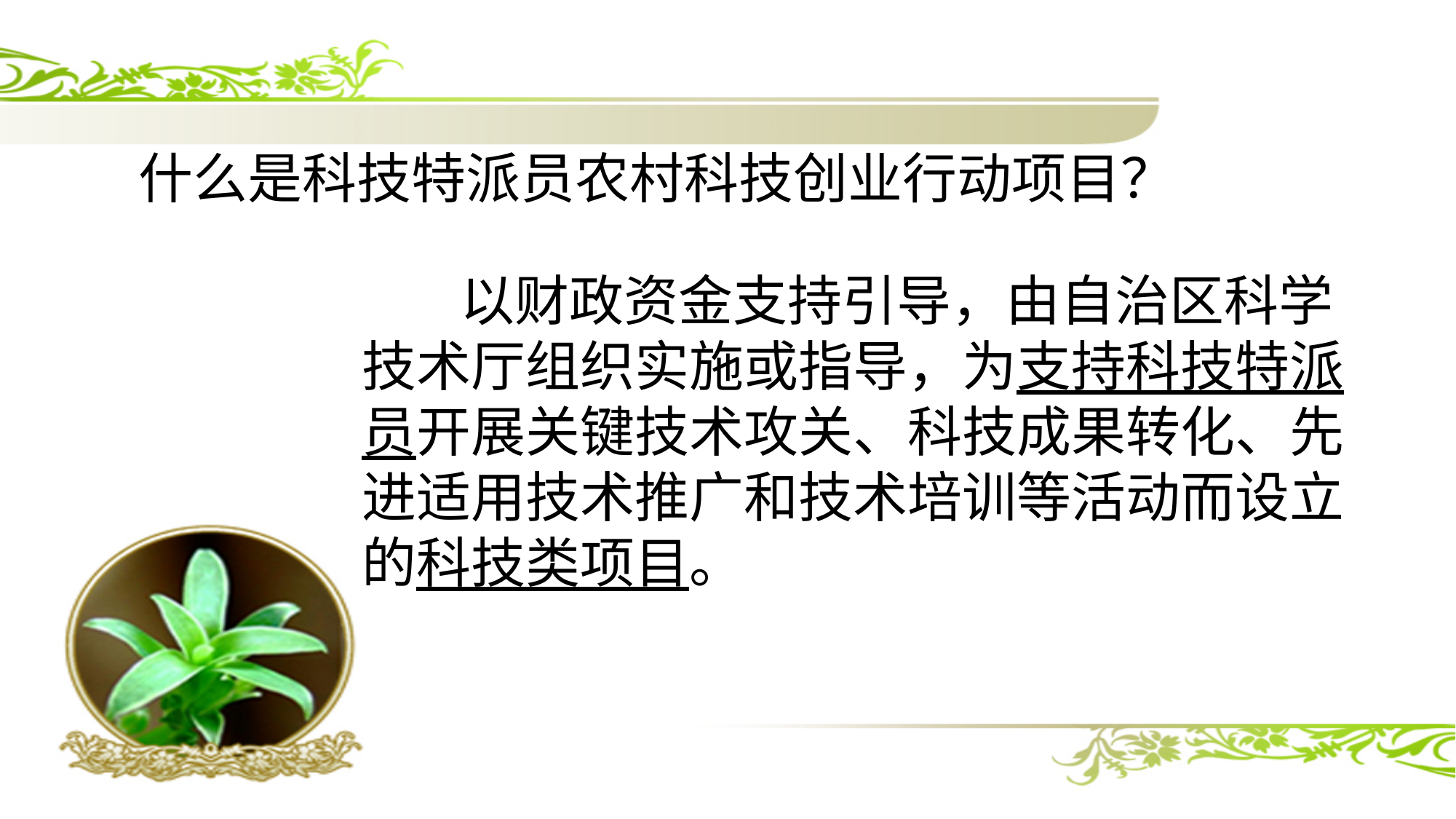

# 什么是科技特派员农村科技创业行动项目？
       以财政资金支持引导，由自治区科学技术厅组织实施或指导，为支持科技特派员开展关键技术攻关、科技成果转化、先进适用技术推广和技术培训等活动而设立的科技类项目。